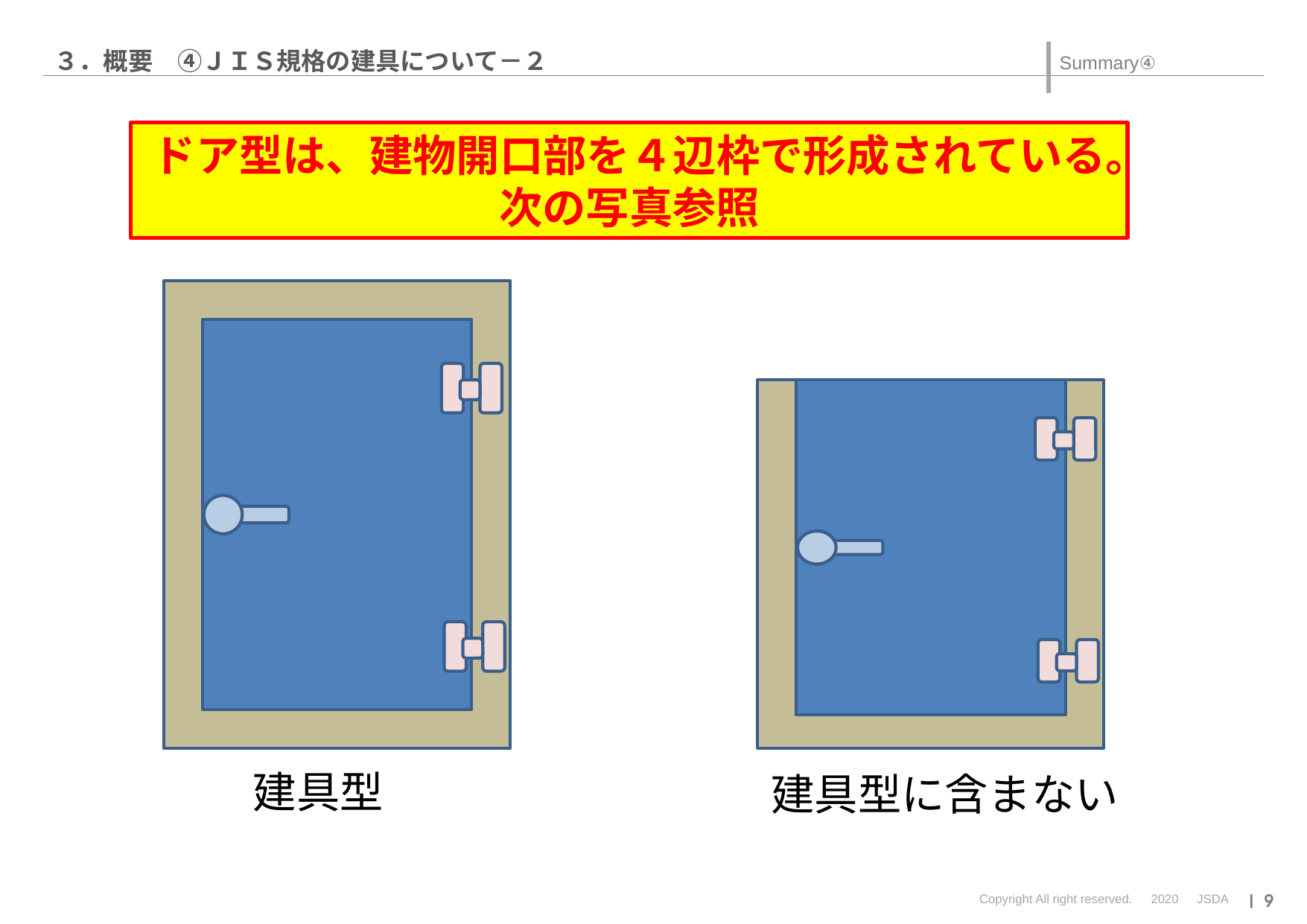

３．概要　④ＪＩＳ規格の建具について－２
Summary④
ドア型は、建物開口部を４辺枠で形成されている。
次の写真参照

建具型
建具型に含まない